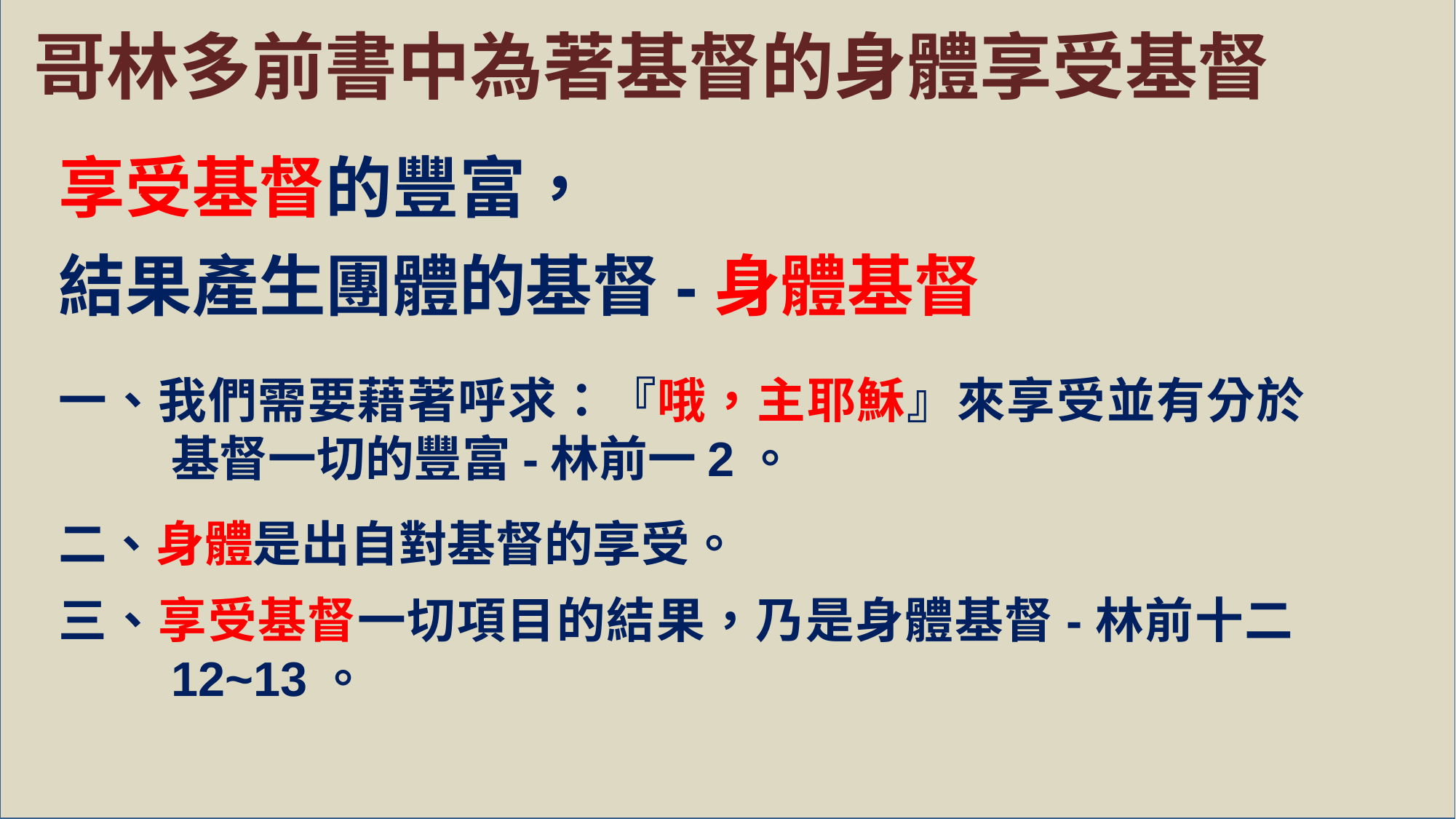

哥林多前書中為著基督的身體享受基督
享受基督的豐富，
結果產生團體的基督-身體基督
一、我們需要藉著呼求：『哦，主耶穌』來享受並有分於基督一切的豐富-林前一2。
二、身體是出自對基督的享受。
三、享受基督一切項目的結果，乃是身體基督-林前十二12~13。